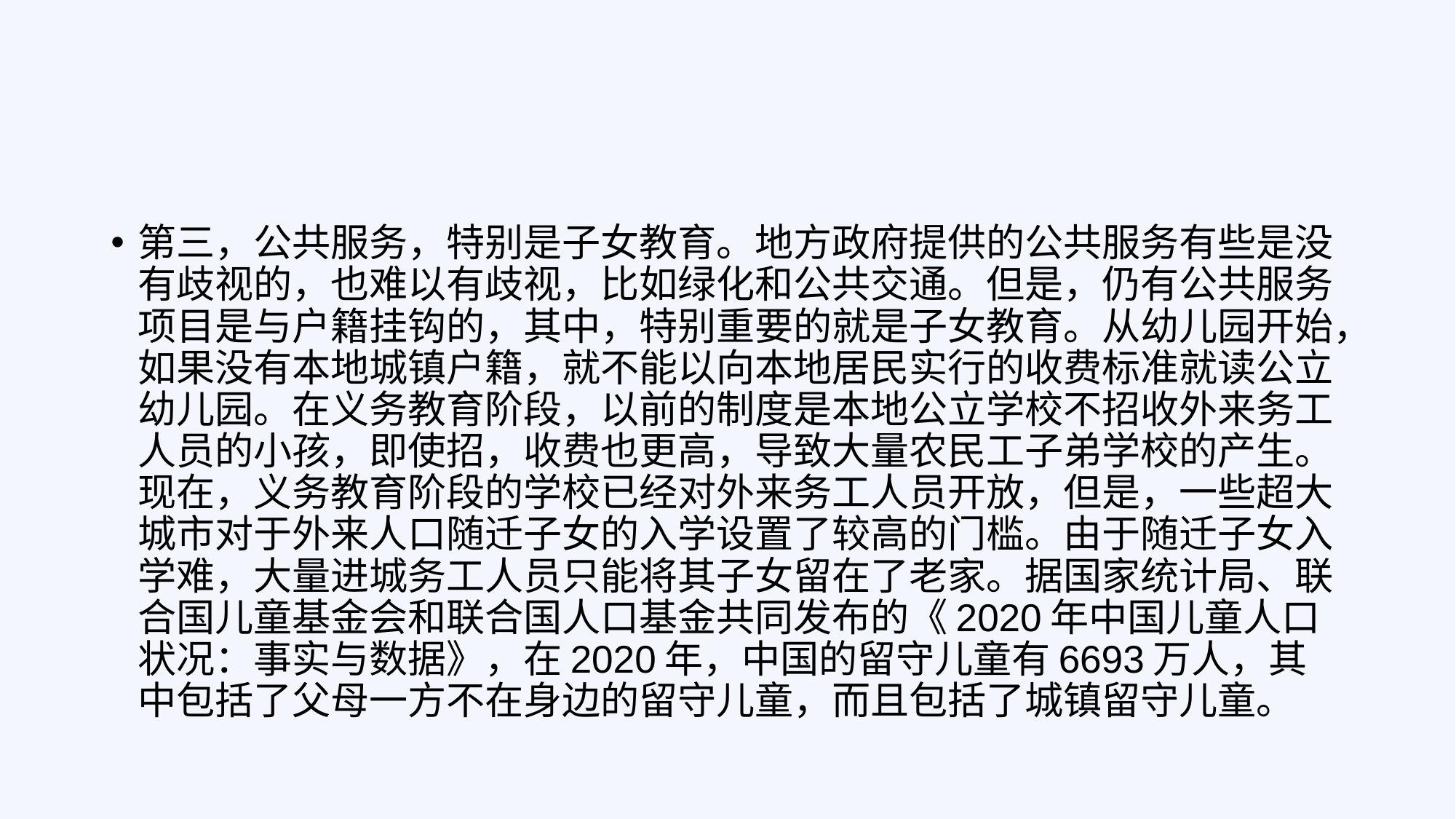

#
第三，公共服务，特别是子女教育。地方政府提供的公共服务有些是没有歧视的，也难以有歧视，比如绿化和公共交通。但是，仍有公共服务项目是与户籍挂钩的，其中，特别重要的就是子女教育。从幼儿园开始，如果没有本地城镇户籍，就不能以向本地居民实行的收费标准就读公立幼儿园。在义务教育阶段，以前的制度是本地公立学校不招收外来务工人员的小孩，即使招，收费也更高，导致大量农民工子弟学校的产生。现在，义务教育阶段的学校已经对外来务工人员开放，但是，一些超大城市对于外来人口随迁子女的入学设置了较高的门槛。由于随迁子女入学难，大量进城务工人员只能将其子女留在了老家。据国家统计局、联合国儿童基金会和联合国人口基金共同发布的《2020年中国儿童人口状况：事实与数据》，在2020年，中国的留守儿童有6693万人，其中包括了父母一方不在身边的留守儿童，而且包括了城镇留守儿童。